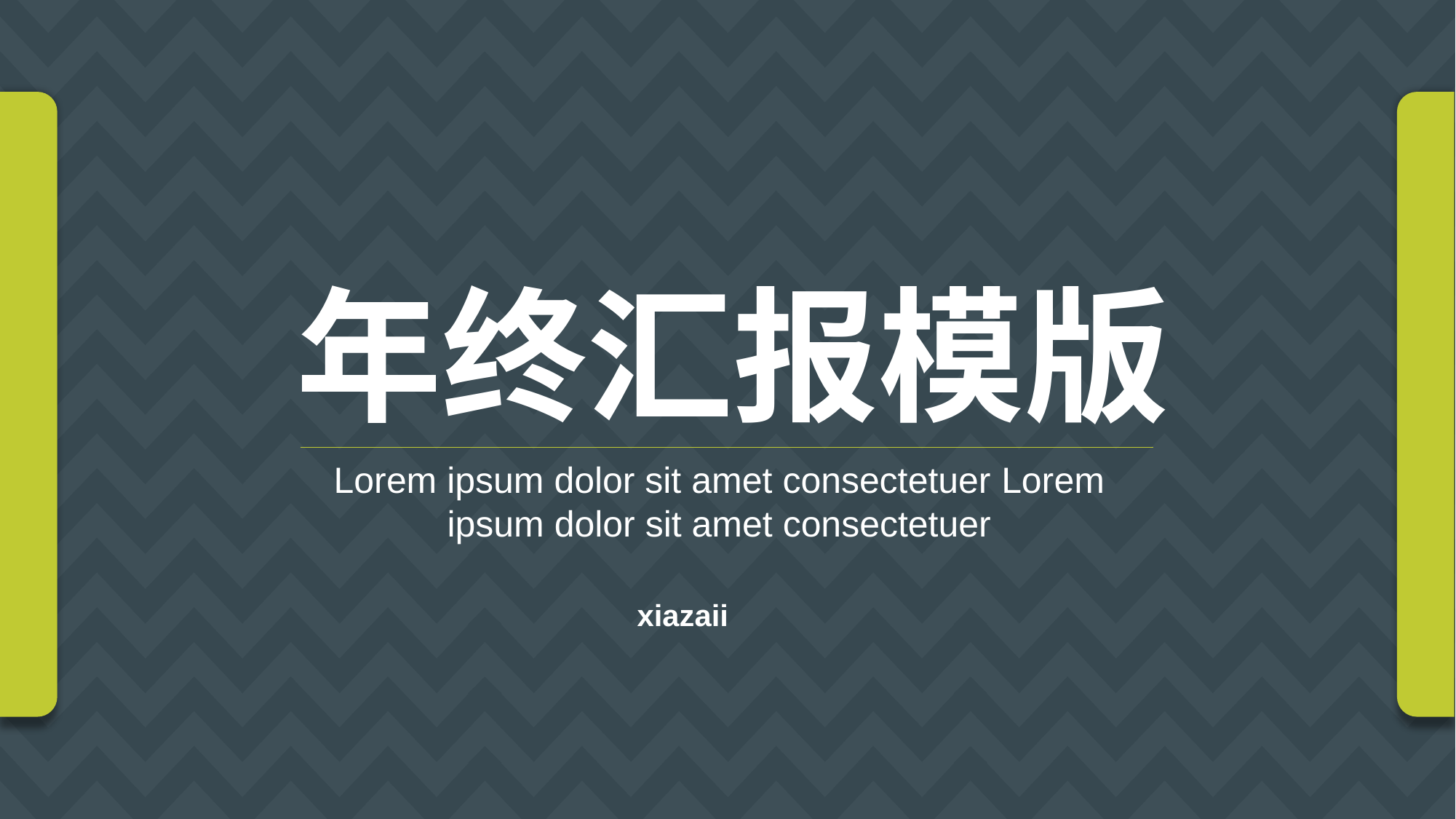

年终汇报模版
Lorem ipsum dolor sit amet consectetuer Lorem ipsum dolor sit amet consectetuer
xiazaii